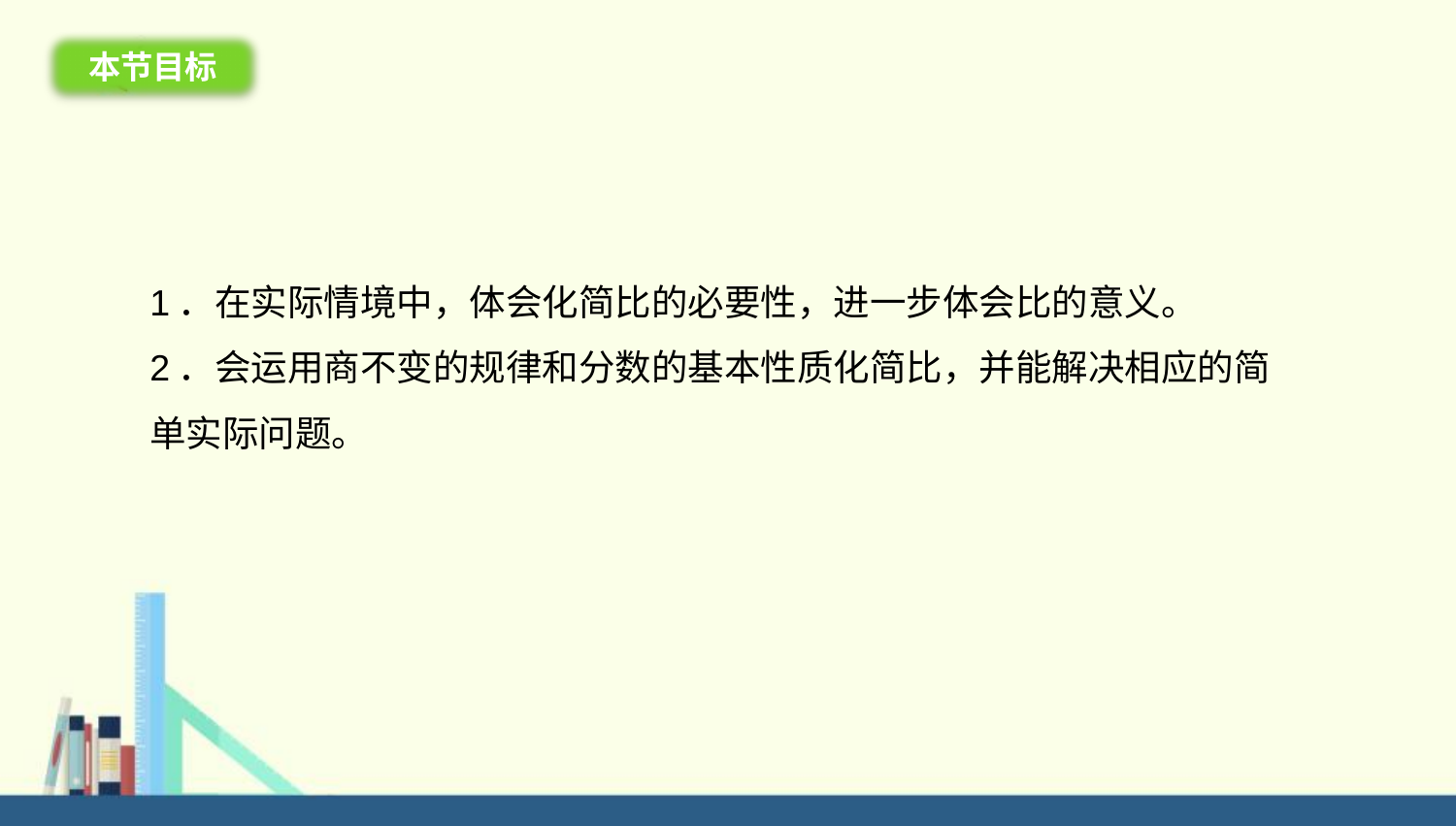

本节目标
1．在实际情境中，体会化简比的必要性，进一步体会比的意义。
2．会运用商不变的规律和分数的基本性质化简比，并能解决相应的简单实际问题。